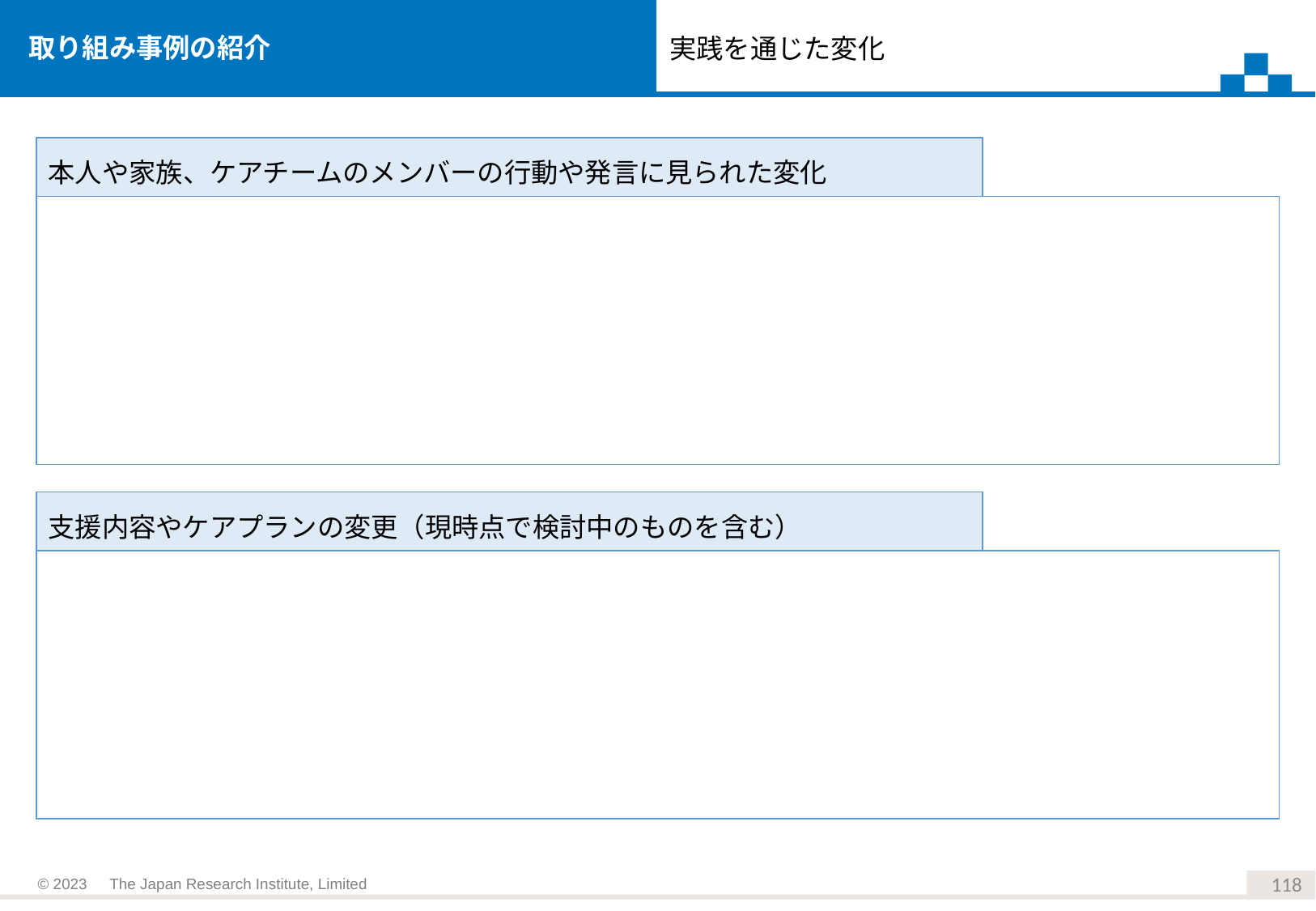

# 取り組み事例の紹介
実践を通じた変化
| 本人や家族、ケアチームのメンバーの行動や発言に見られた変化 |  |
| --- | --- |
|  |  |
| 支援内容やケアプランの変更（現時点で検討中のものを含む） |  |
| --- | --- |
|  |  |
118